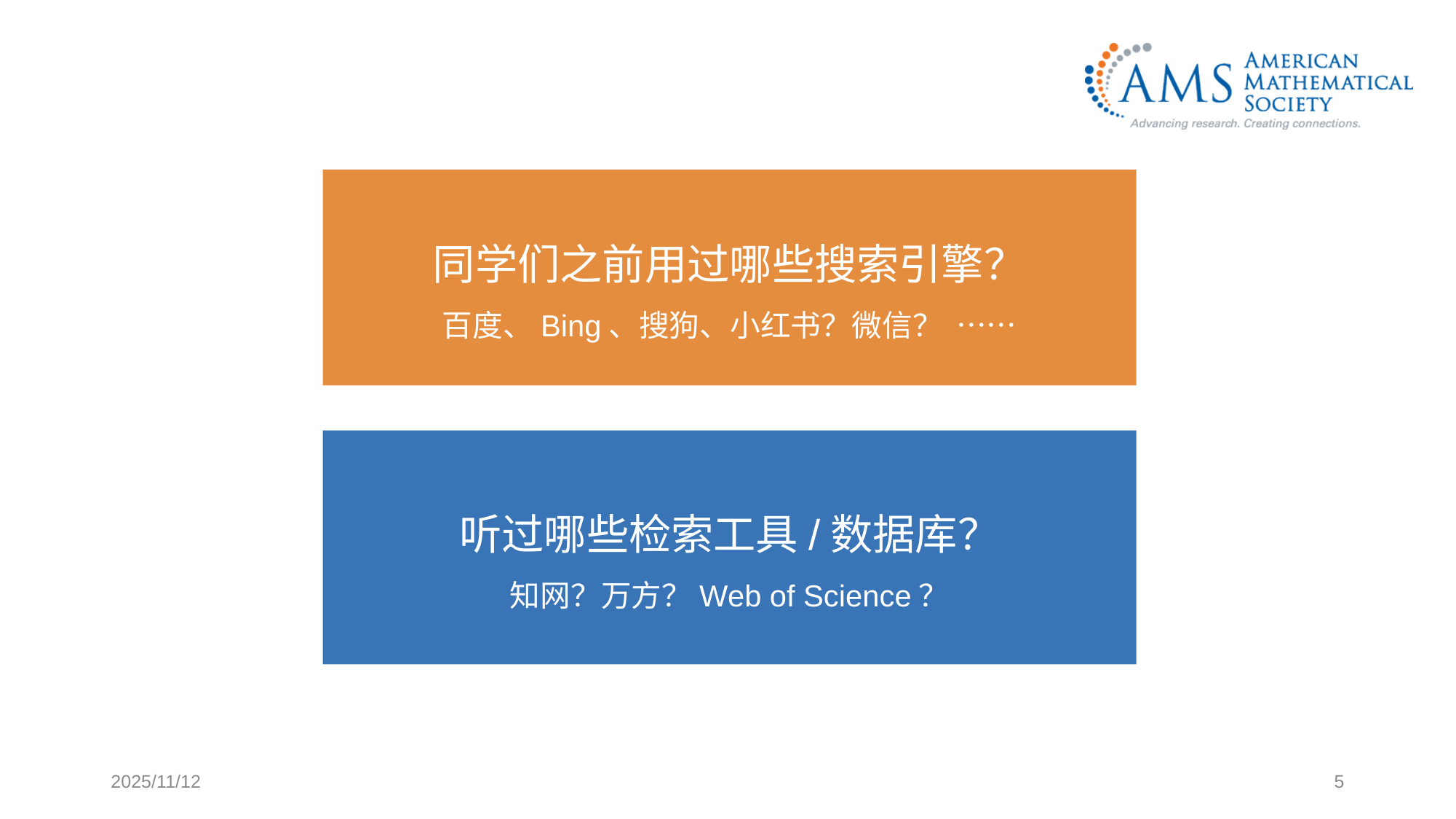

同学们之前用过哪些搜索引擎？
百度、Bing、搜狗、小红书？微信？  ……
听过哪些检索工具/数据库？
知网？万方？Web of Science？
2025/11/12
5